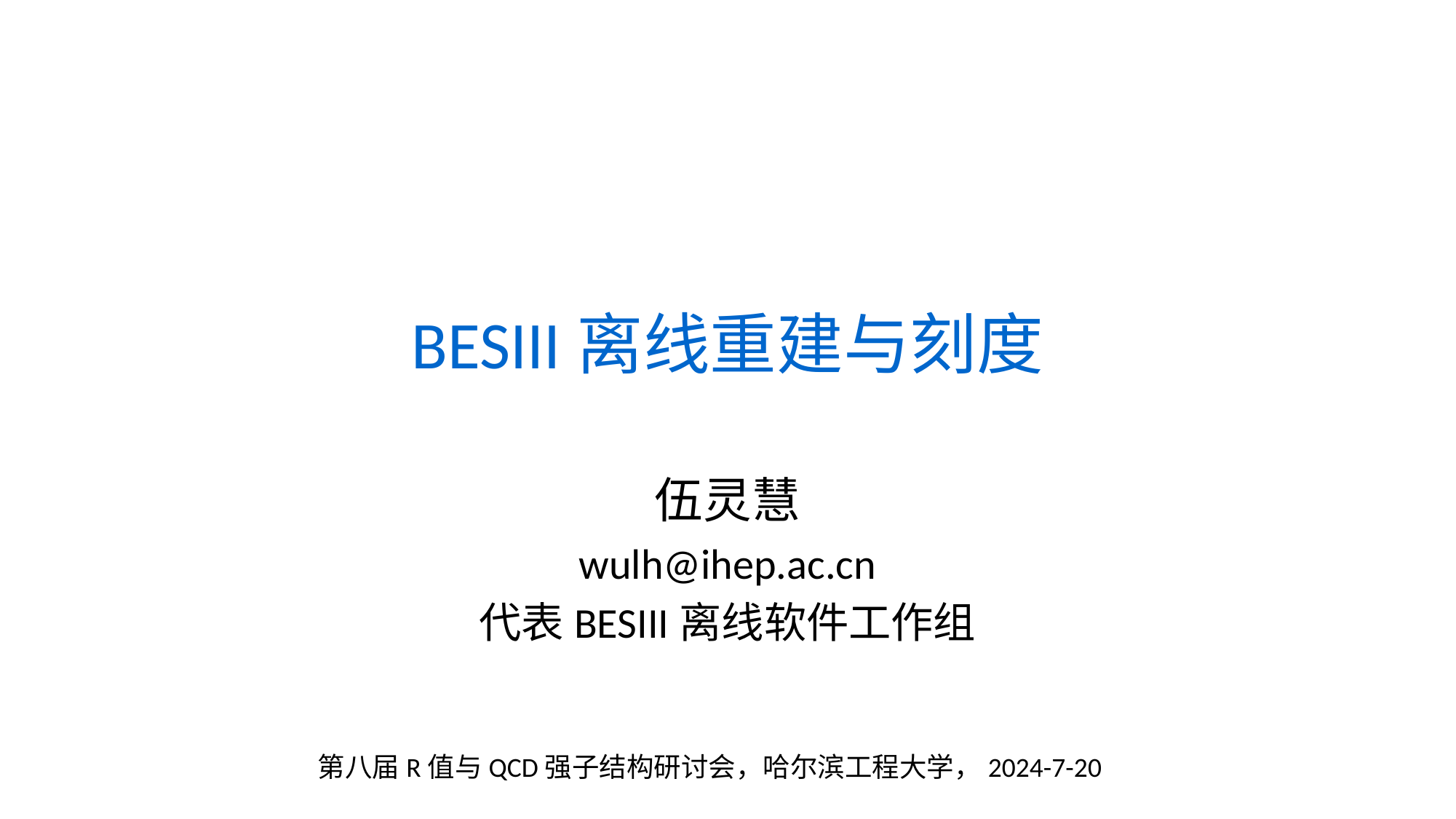

# BESIII离线重建与刻度
伍灵慧
wulh@ihep.ac.cn
代表BESIII离线软件工作组
第八届R值与QCD强子结构研讨会，哈尔滨工程大学，2024-7-20